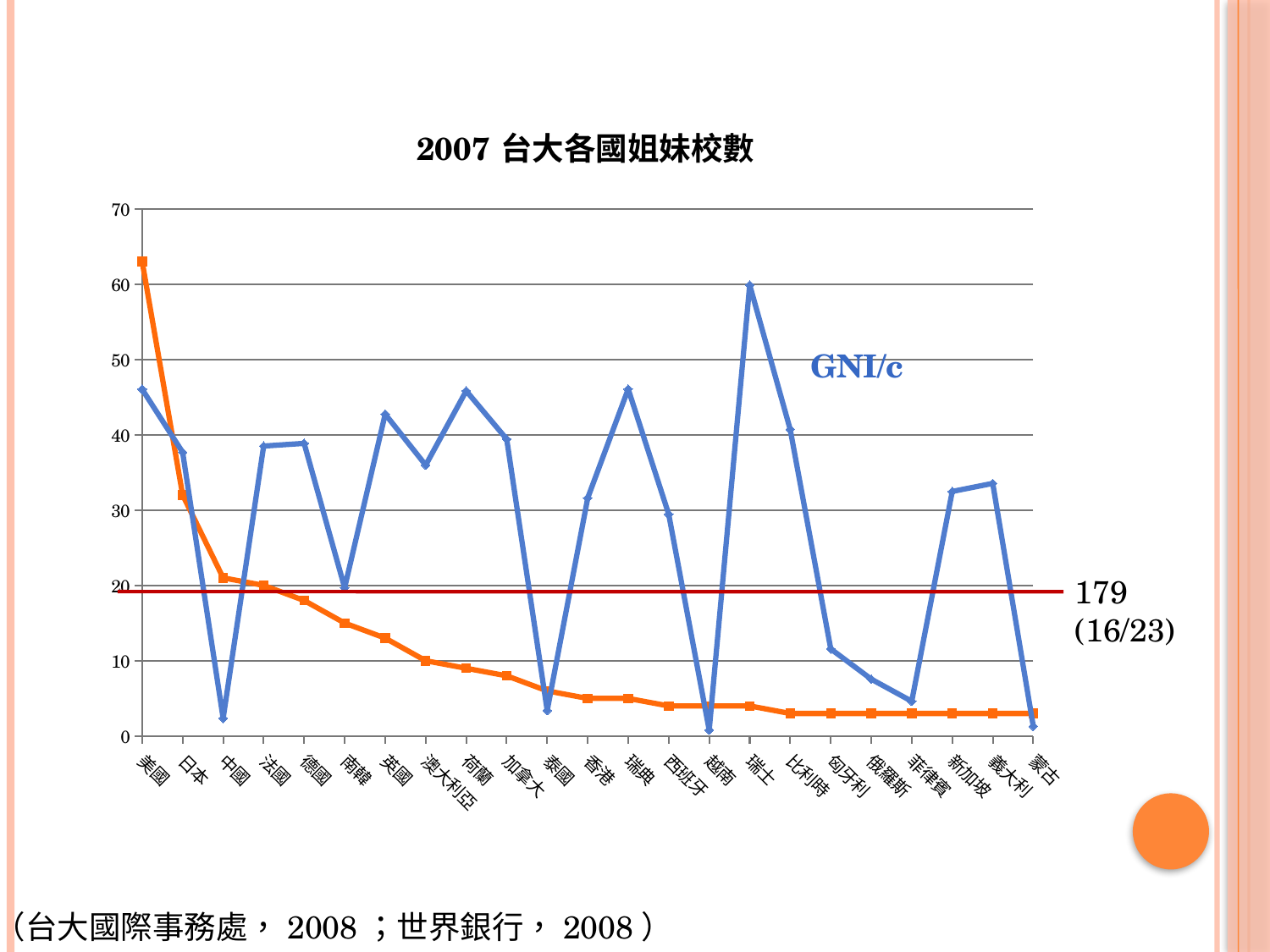

### Chart: 2007台大各國姐妹校數

| Category |  |
|---|---|
| 美國 | 63.0 |
| 日本 | 32.0 |
| 中國 | 21.0 |
| 法國 | 20.0 |
| 德國 | 18.0 |
| 南韓 | 15.0 |
| 英國 | 13.0 |
| 澳大利亞 | 10.0 |
| 荷蘭 | 9.0 |
| 加拿大 | 8.0 |
| 泰國 | 6.0 |
| 香港 | 5.0 |
| 瑞典 | 5.0 |
| 西班牙 | 4.0 |
| 越南 | 4.0 |
| 瑞士 | 4.0 |
| 比利時 | 3.0 |
| 匈牙利 | 3.0 |
| 俄羅斯 | 3.0 |
| 菲律賓 | 3.0 |
| 新加坡 | 3.0 |
| 義大利 | 3.0 |
| 蒙古 | 3.0 |

### Chart: 2007台大各國姐妹校數

| Category |  |  |
|---|---|---|
| 美國 | 63.0 | 46.04 |
| 日本 | 32.0 | 37.67 |
| 中國 | 21.0 | 2.36 |
| 法國 | 20.0 | 38.5 |
| 德國 | 18.0 | 38.86 |
| 南韓 | 15.0 | 19.69 |
| 英國 | 13.0 | 42.74 |
| 澳大利亞 | 10.0 | 35.96 |
| 荷蘭 | 9.0 | 45.82 |
| 加拿大 | 8.0 | 39.42 |
| 泰國 | 6.0 | 3.4 |
| 香港 | 5.0 | 31.61000000000003 |
| 瑞典 | 5.0 | 46.06 |
| 西班牙 | 4.0 | 29.45 |
| 越南 | 4.0 | 0.79 |
| 瑞士 | 4.0 | 59.879999999999995 |
| 比利時 | 3.0 | 40.71 |
| 匈牙利 | 3.0 | 11.57 |
| 俄羅斯 | 3.0 | 7.56 |
| 菲律賓 | 3.0 | 4.6199999999999966 |
| 新加坡 | 3.0 | 32.47 |
| 義大利 | 3.0 | 33.54 |
| 蒙古 | 3.0 | 1.29 |
GNI/c
179
(16/23)
（台大國際事務處，2008；世界銀行，2008）